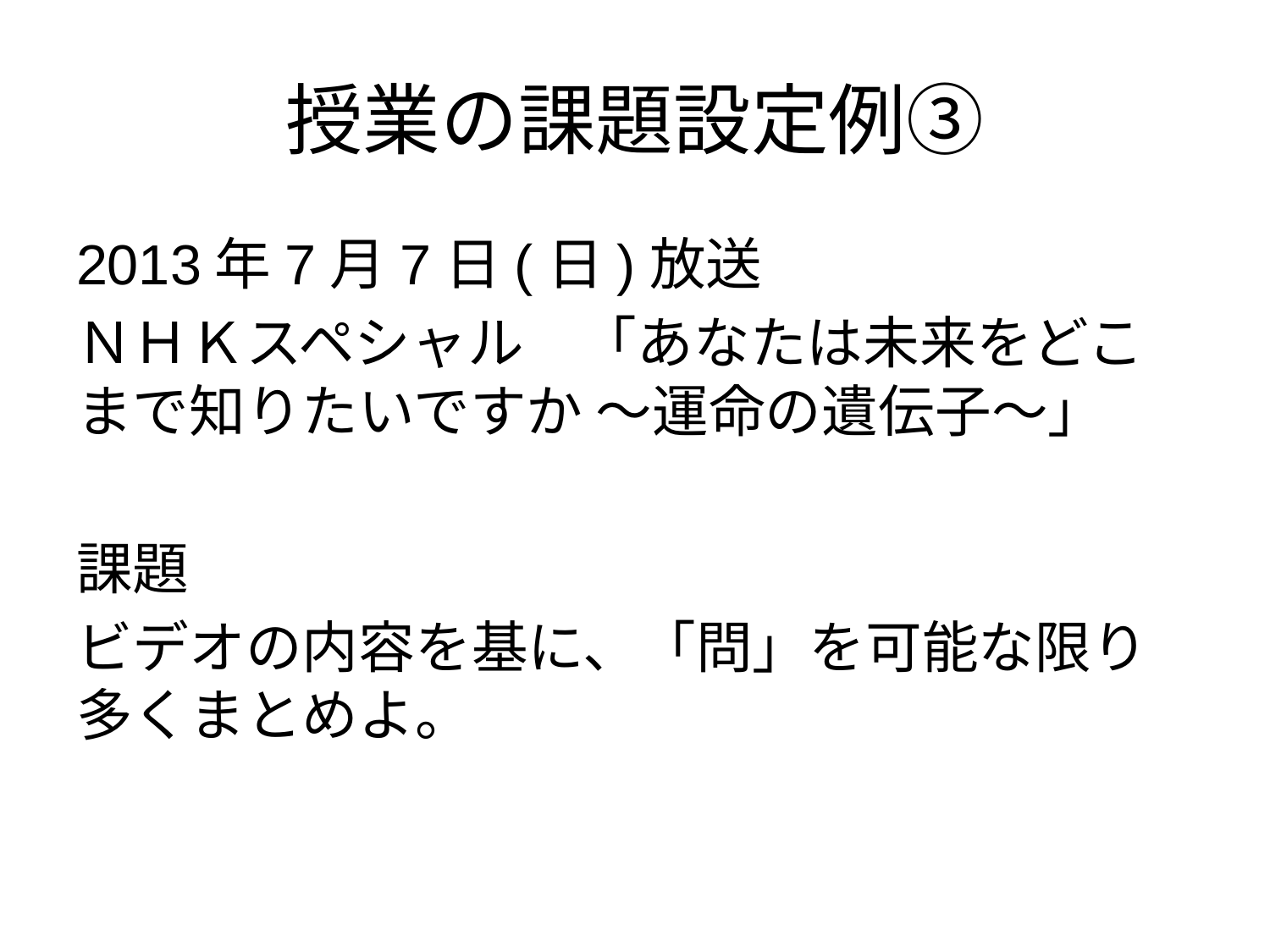

# 授業の課題設定例③
2013年7月7日(日)放送
ＮＨＫスペシャル　「あなたは未来をどこまで知りたいですか ～運命の遺伝子～」

課題
ビデオの内容を基に、「問」を可能な限り多くまとめよ。